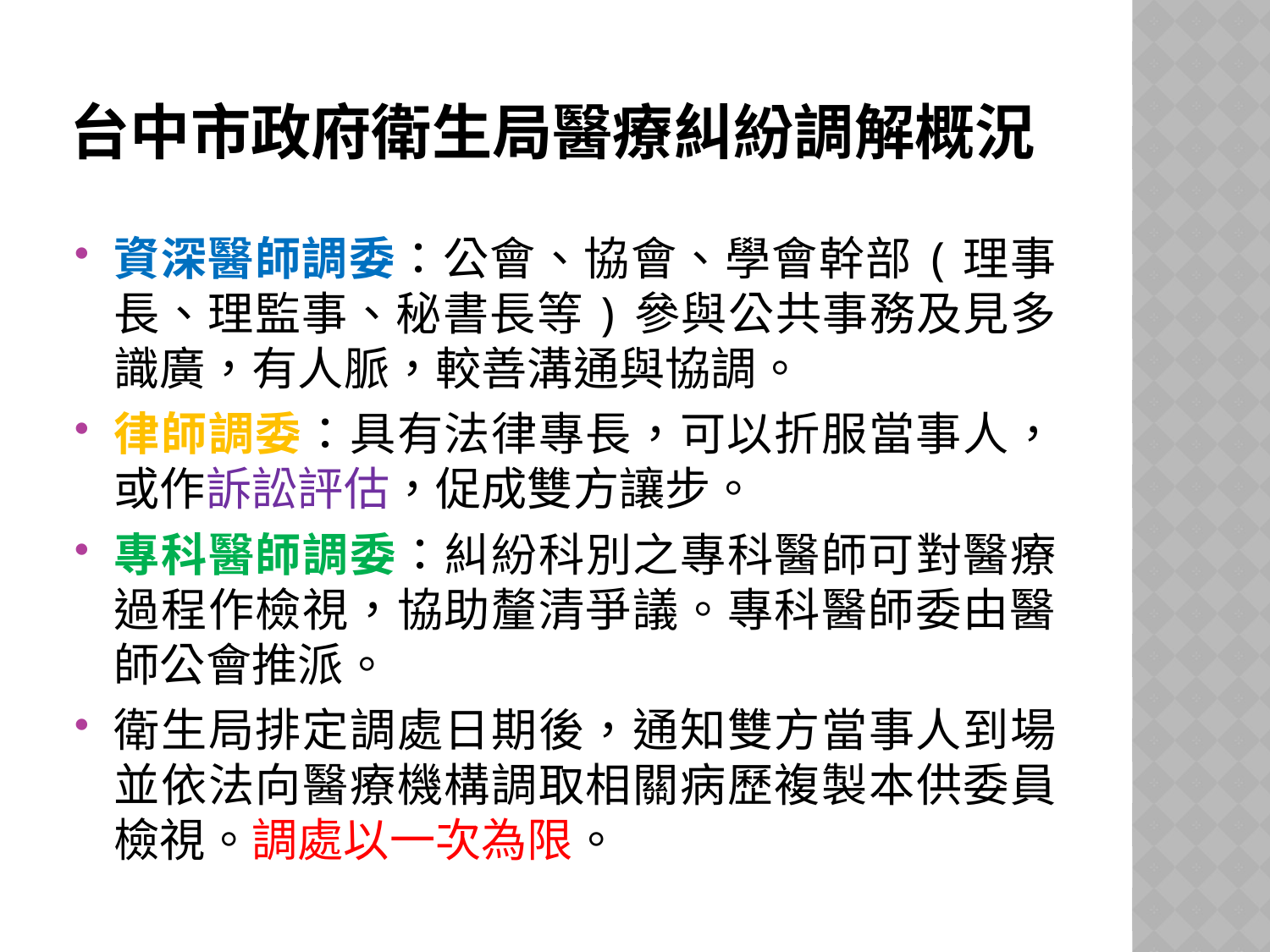

# 台中市政府衛生局醫療糾紛調解概況
資深醫師調委：公會、協會、學會幹部(理事長、理監事、秘書長等)參與公共事務及見多識廣，有人脈，較善溝通與協調。
律師調委：具有法律專長，可以折服當事人，或作訴訟評估，促成雙方讓步。
專科醫師調委：糾紛科別之專科醫師可對醫療過程作檢視，協助釐清爭議。專科醫師委由醫師公會推派。
衛生局排定調處日期後，通知雙方當事人到場並依法向醫療機構調取相關病歷複製本供委員檢視。調處以一次為限。